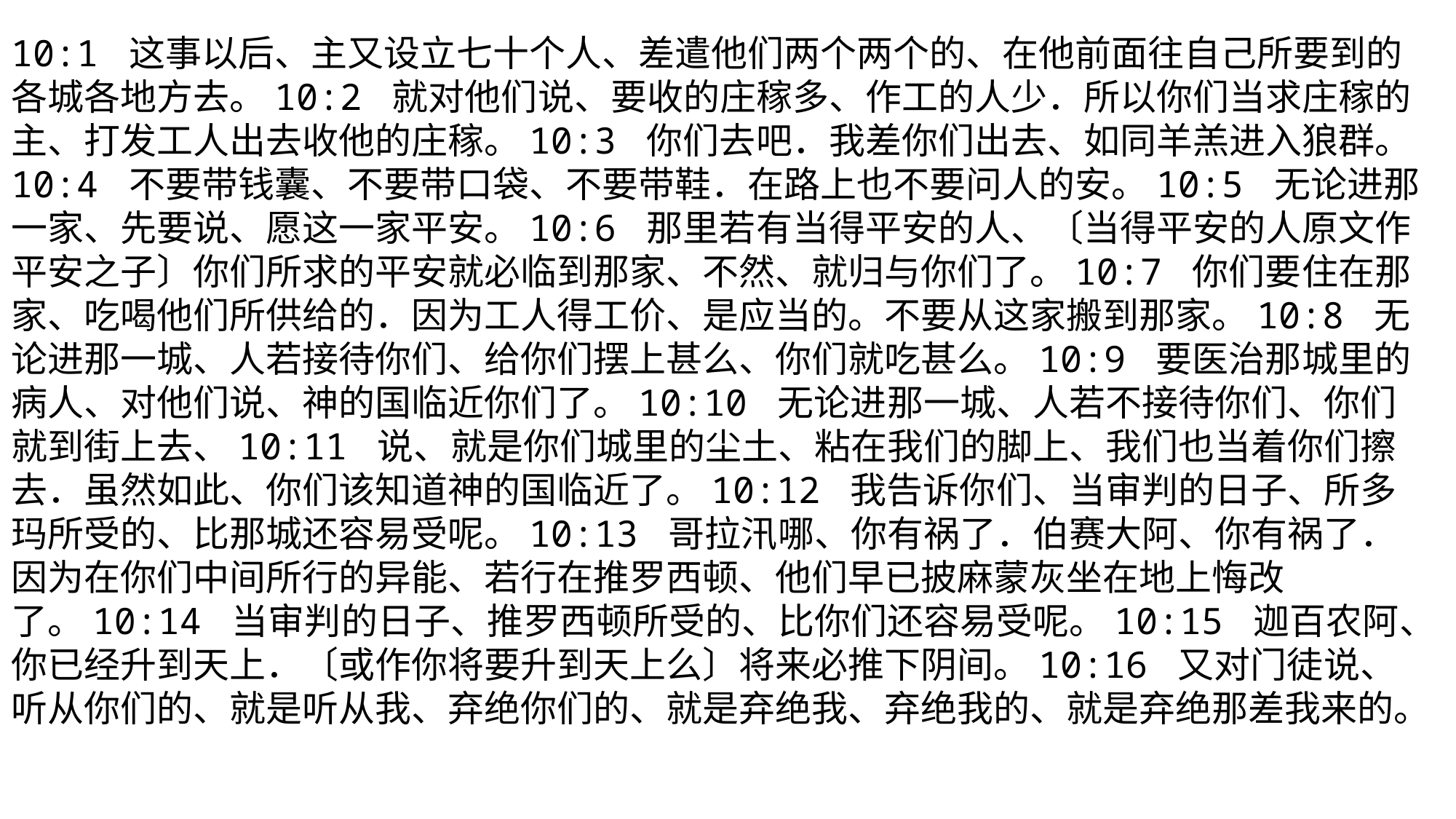

10:1 这事以后、主又设立七十个人、差遣他们两个两个的、在他前面往自己所要到的各城各地方去。10:2 就对他们说、要收的庄稼多、作工的人少．所以你们当求庄稼的主、打发工人出去收他的庄稼。10:3 你们去吧．我差你们出去、如同羊羔进入狼群。10:4 不要带钱囊、不要带口袋、不要带鞋．在路上也不要问人的安。10:5 无论进那一家、先要说、愿这一家平安。10:6 那里若有当得平安的人、〔当得平安的人原文作平安之子〕你们所求的平安就必临到那家、不然、就归与你们了。10:7 你们要住在那家、吃喝他们所供给的．因为工人得工价、是应当的。不要从这家搬到那家。10:8 无论进那一城、人若接待你们、给你们摆上甚么、你们就吃甚么。10:9 要医治那城里的病人、对他们说、神的国临近你们了。10:10 无论进那一城、人若不接待你们、你们就到街上去、10:11 说、就是你们城里的尘土、粘在我们的脚上、我们也当着你们擦去．虽然如此、你们该知道神的国临近了。10:12 我告诉你们、当审判的日子、所多玛所受的、比那城还容易受呢。10:13 哥拉汛哪、你有祸了．伯赛大阿、你有祸了．因为在你们中间所行的异能、若行在推罗西顿、他们早已披麻蒙灰坐在地上悔改了。10:14 当审判的日子、推罗西顿所受的、比你们还容易受呢。10:15 迦百农阿、你已经升到天上．〔或作你将要升到天上么〕将来必推下阴间。10:16 又对门徒说、听从你们的、就是听从我、弃绝你们的、就是弃绝我、弃绝我的、就是弃绝那差我来的。
#